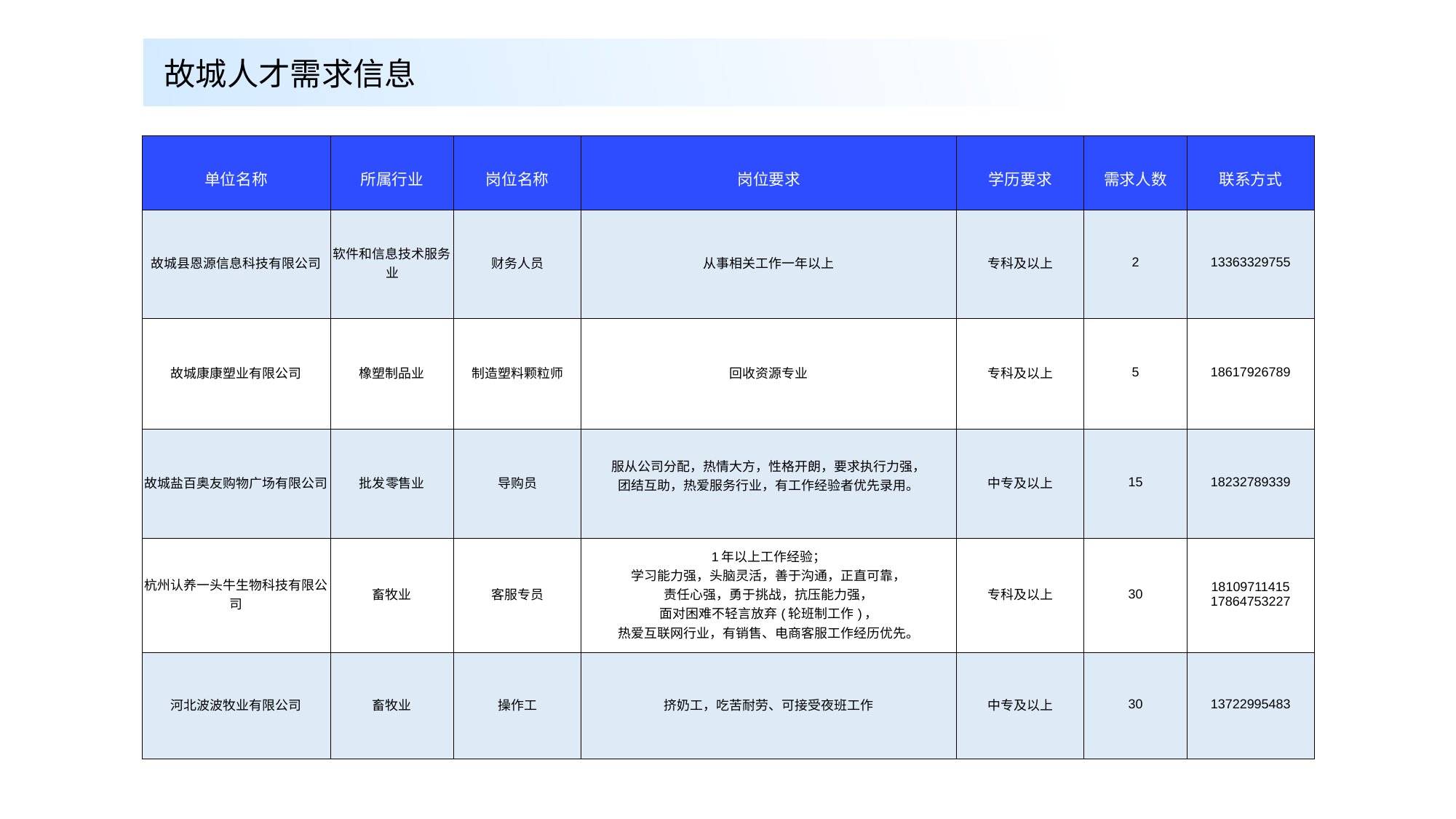

故城人才需求信息
| 单位名称 | 所属行业 | 岗位名称 | 岗位要求 | 学历要求 | 需求人数 | 联系方式 |
| --- | --- | --- | --- | --- | --- | --- |
| 故城县恩源信息科技有限公司 | 软件和信息技术服务业 | 财务人员 | 从事相关工作一年以上 | 专科及以上 | 2 | 13363329755 |
| 故城康康塑业有限公司 | 橡塑制品业 | 制造塑料颗粒师 | 回收资源专业 | 专科及以上 | 5 | 18617926789 |
| 故城盐百奥友购物广场有限公司 | 批发零售业 | 导购员 | 服从公司分配，热情大方，性格开朗，要求执行力强， 团结互助，热爱服务行业，有工作经验者优先录用。 | 中专及以上 | 15 | 18232789339 |
| 杭州认养一头牛生物科技有限公司 | 畜牧业 | 客服专员 | 1年以上工作经验； 学习能力强，头脑灵活，善于沟通，正直可靠， 责任心强，勇于挑战，抗压能力强， 面对困难不轻言放弃(轮班制工作)， 热爱互联网行业，有销售、电商客服工作经历优先。 | 专科及以上 | 30 | 18109711415 17864753227 |
| 河北波波牧业有限公司 | 畜牧业 | 操作工 | 挤奶工，吃苦耐劳、可接受夜班工作 | 中专及以上 | 30 | 13722995483 |
43